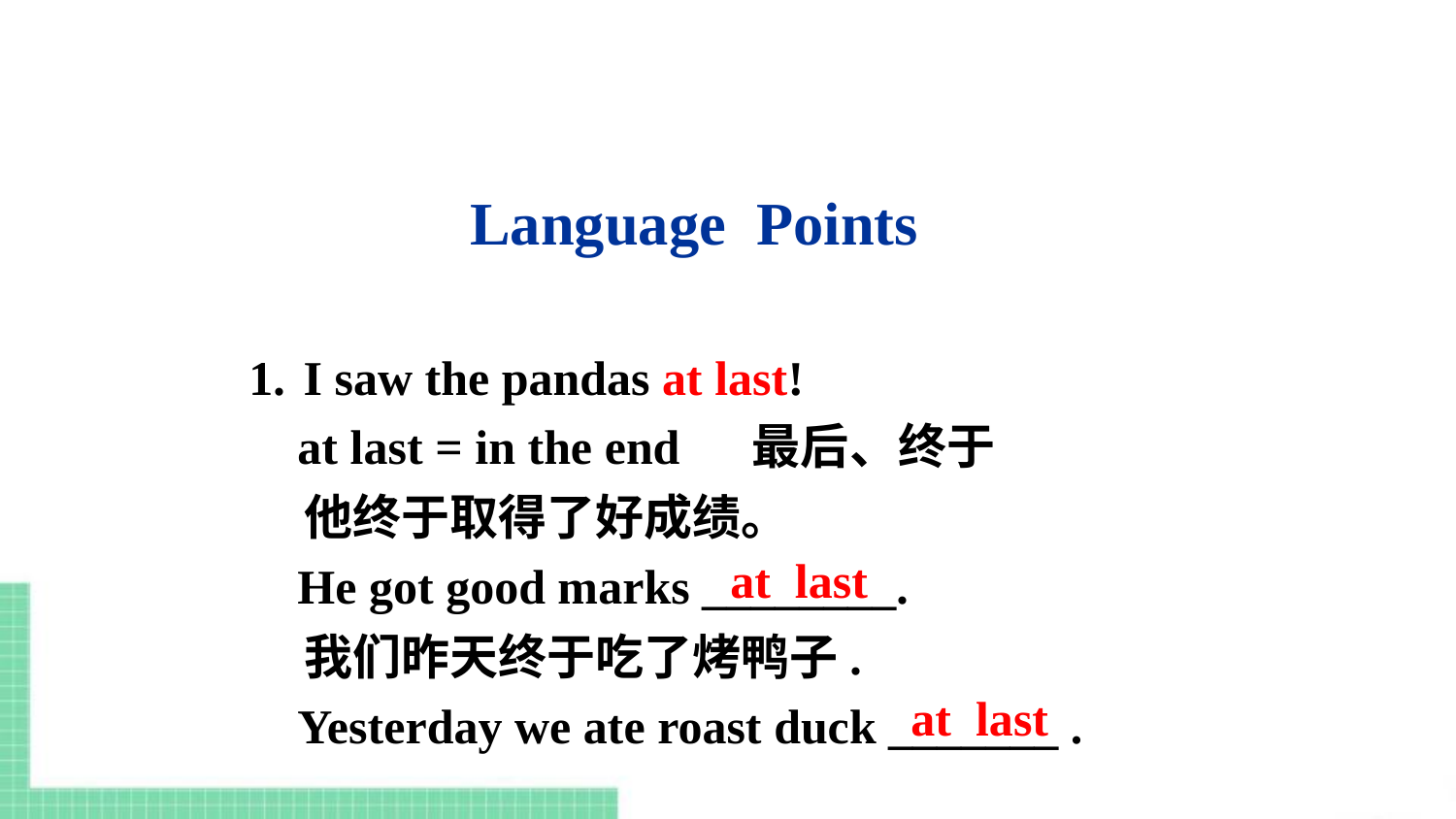

Language  Points
I saw the pandas at last!
    at last = in the end     最后、终于
    他终于取得了好成绩。
    He got good marks ________.
    我们昨天终于吃了烤鸭子.
    Yesterday we ate roast duck _______ .
at  last
at  last